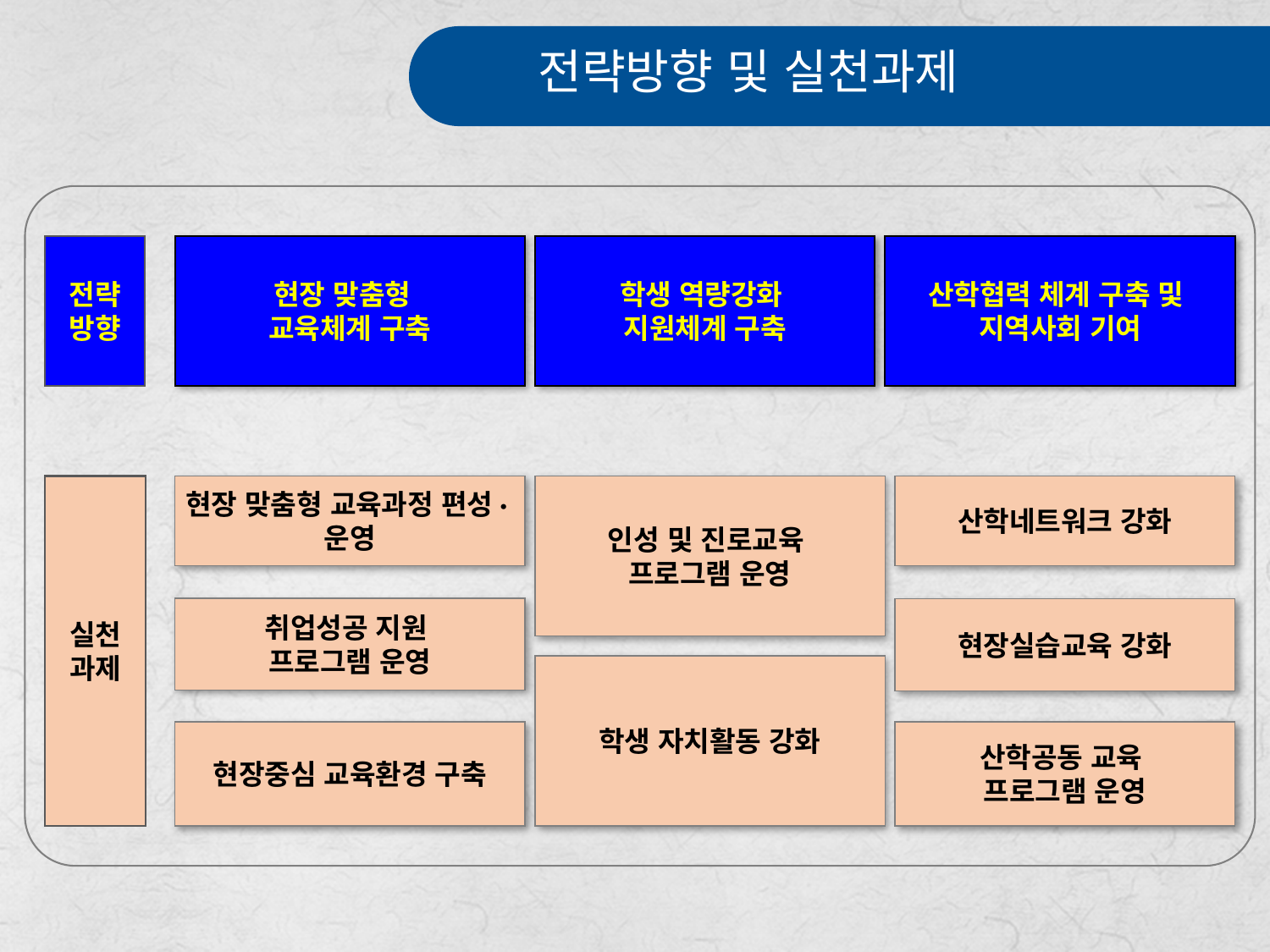

전략방향 및 실천과제

전략
방향
현장 맞춤형
교육체계 구축
학생 역량강화
지원체계 구축
산학협력 체계 구축 및
지역사회 기여
실천
과제
현장 맞춤형 교육과정 편성·운영
인성 및 진로교육
프로그램 운영
산학네트워크 강화
취업성공 지원
프로그램 운영
현장실습교육 강화
학생 자치활동 강화
현장중심 교육환경 구축
산학공동 교육
프로그램 운영